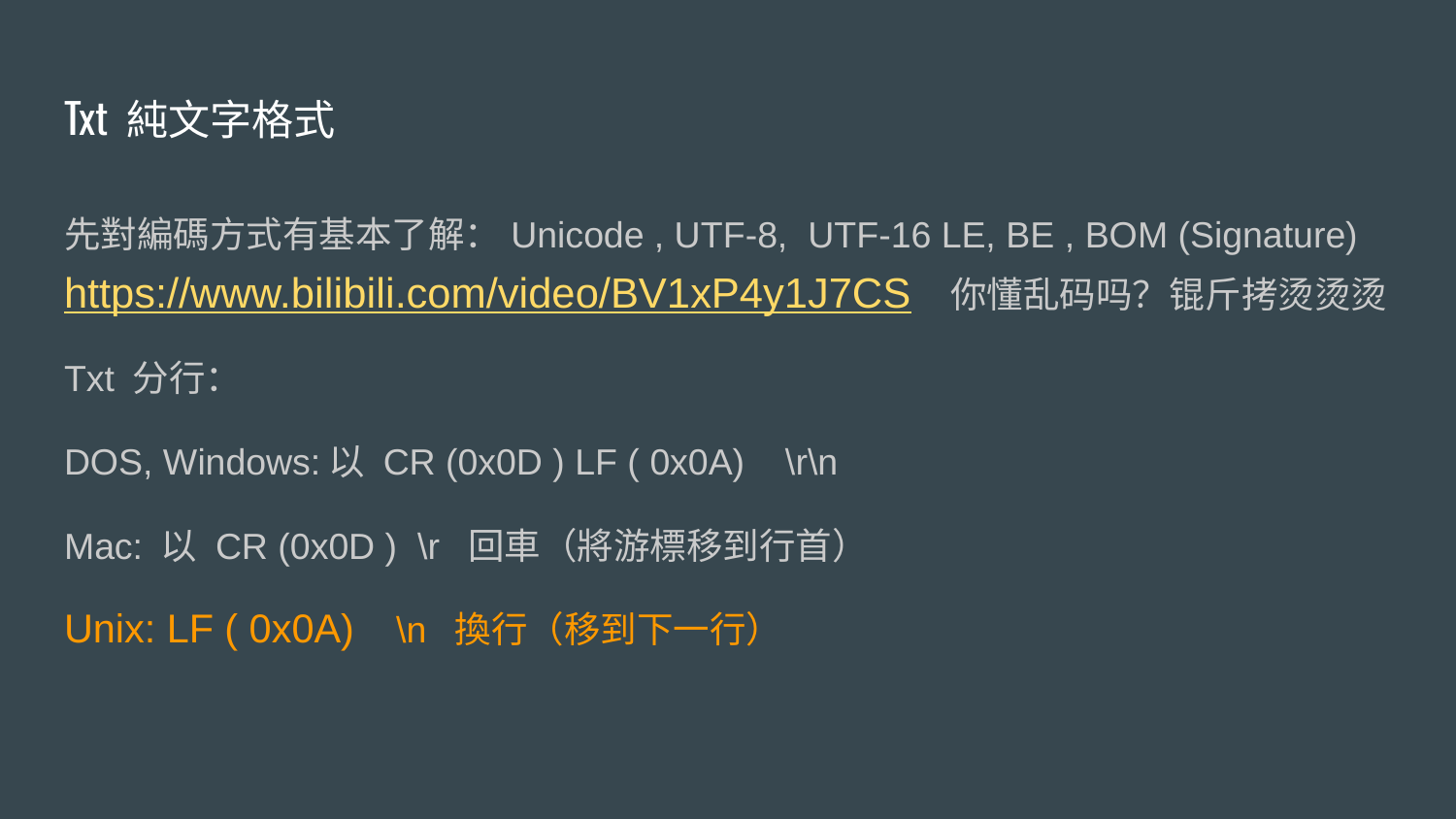

# Txt 純文字格式
先對編碼方式有基本了解：Unicode , UTF-8,  UTF-16 LE, BE , BOM (Signature)https://www.bilibili.com/video/BV1xP4y1J7CS   你懂乱码吗？锟斤拷烫烫烫
Txt 分行：
DOS, Windows:以 CR (0x0D ) LF ( 0x0A)    \r\n
Mac: 以 CR (0x0D )  \r  回車（將游標移到行首）
Unix: LF ( 0x0A)    \n  換行（移到下一行）